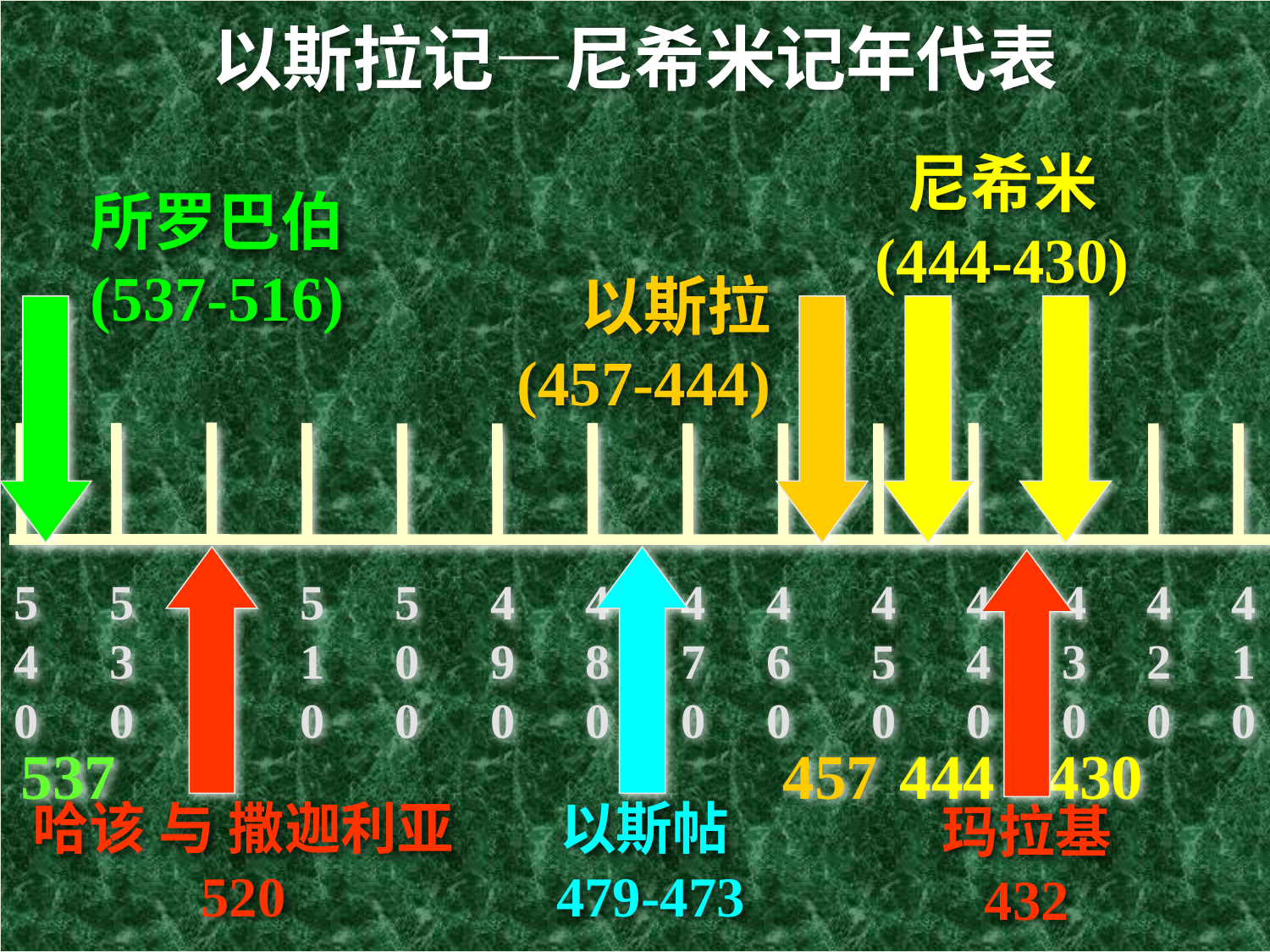

以斯拉记—尼希米记年代表
尼希米 (444-430)
所罗巴伯 (537-516)
以斯拉 (457-444)

540
530
520
510
500
490
480
4
7
0
460
450
440
430
420
410

537
457
444
430
哈该 与 撒迦利亚 520
以斯帖  479-473
玛拉基 432